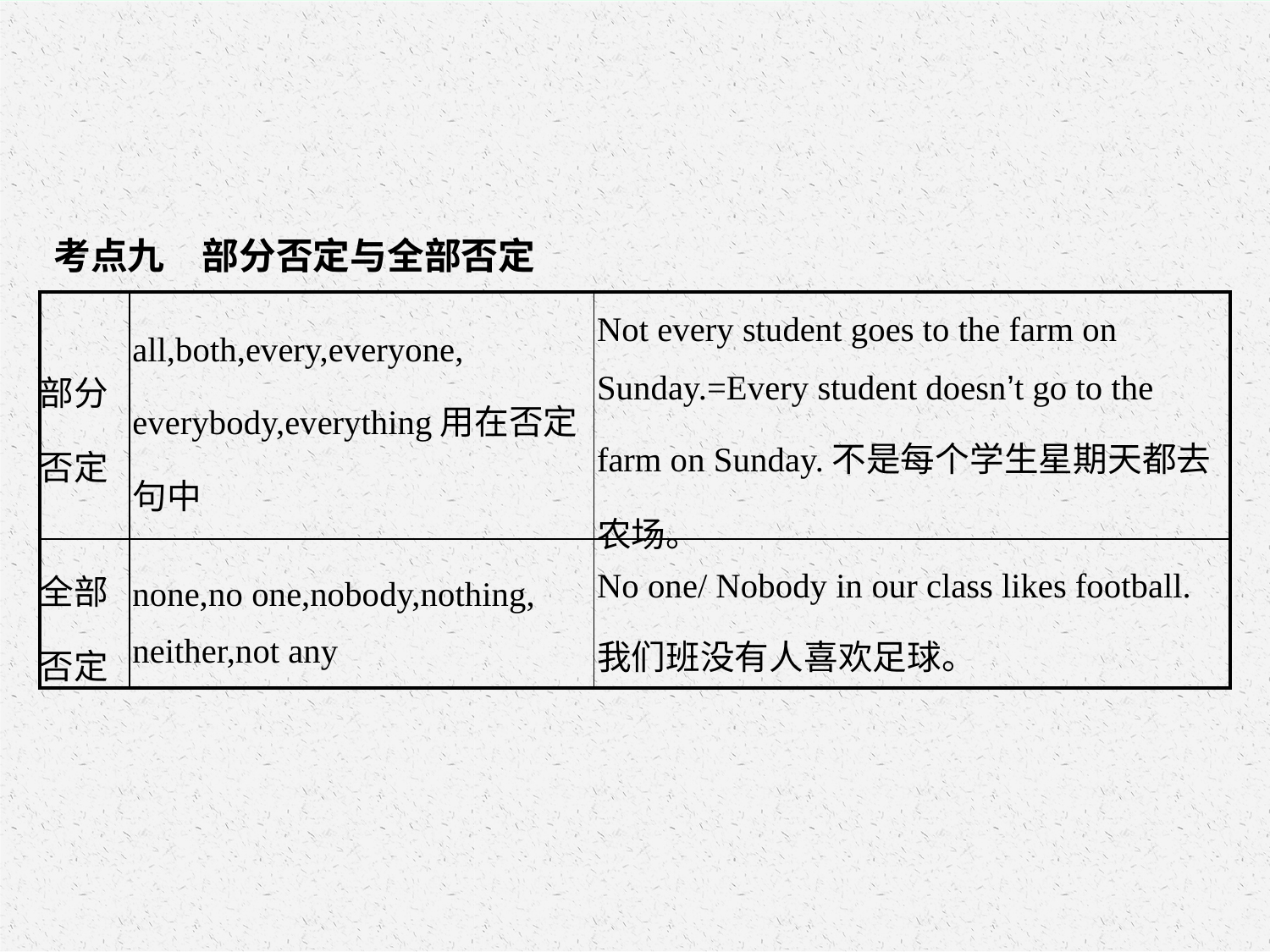

考点九　部分否定与全部否定
| 部分 否定 | all,both,every,everyone, everybody,everything用在否定句中 | Not every student goes to the farm on Sunday.=Every student doesn’t go to the farm on Sunday.不是每个学生星期天都去农场。 |
| --- | --- | --- |
| 全部 否定 | none,no one,nobody,nothing, neither,not any | No one/ Nobody in our class likes football.我们班没有人喜欢足球。 |